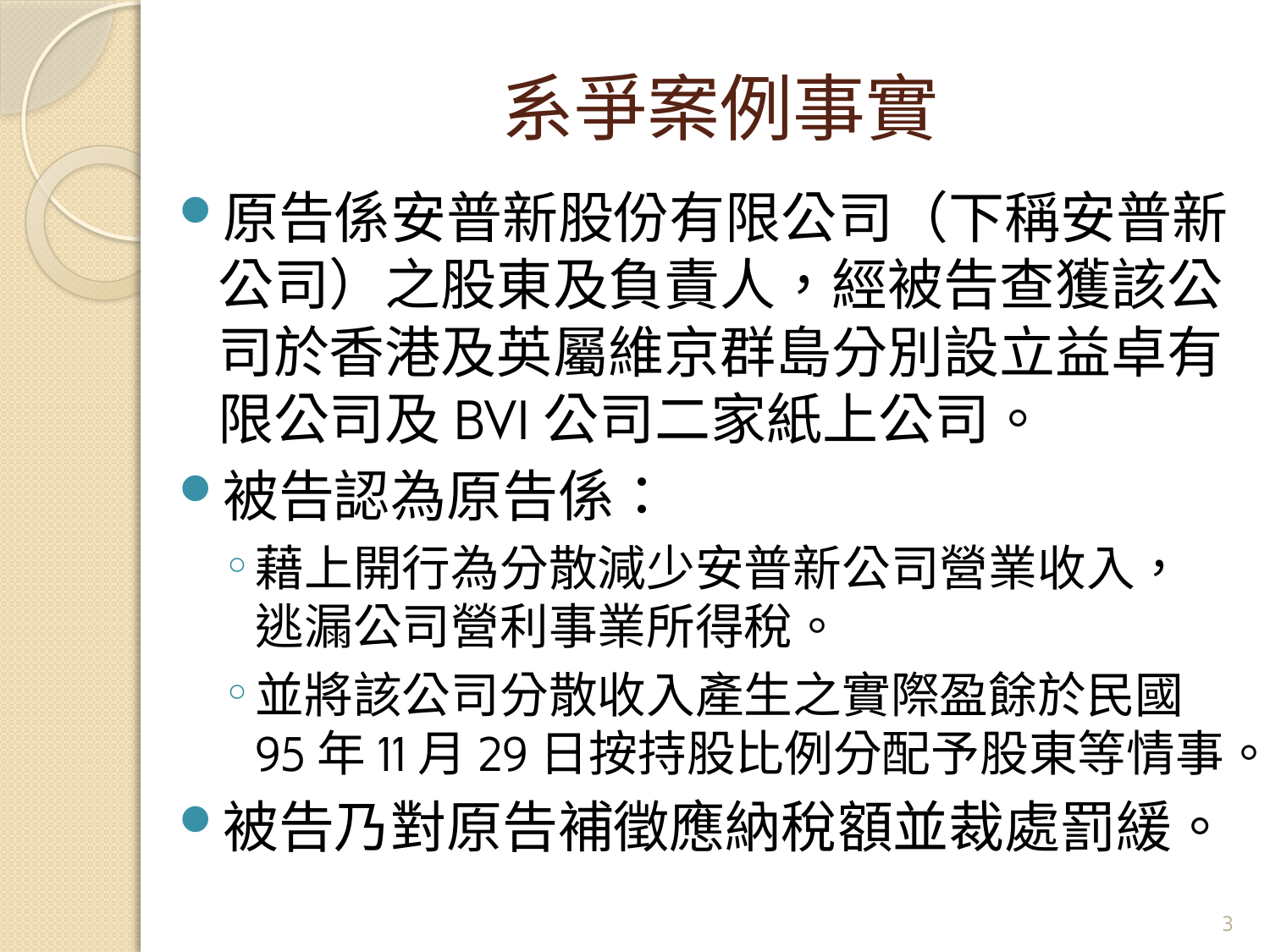

# 系爭案例事實
原告係安普新股份有限公司（下稱安普新公司）之股東及負責人，經被告查獲該公司於香港及英屬維京群島分別設立益卓有限公司及BVI公司二家紙上公司。
被告認為原告係：
藉上開行為分散減少安普新公司營業收入，逃漏公司營利事業所得稅。
並將該公司分散收入產生之實際盈餘於民國95年11月29日按持股比例分配予股東等情事。
被告乃對原告補徵應納稅額並裁處罰緩。

3